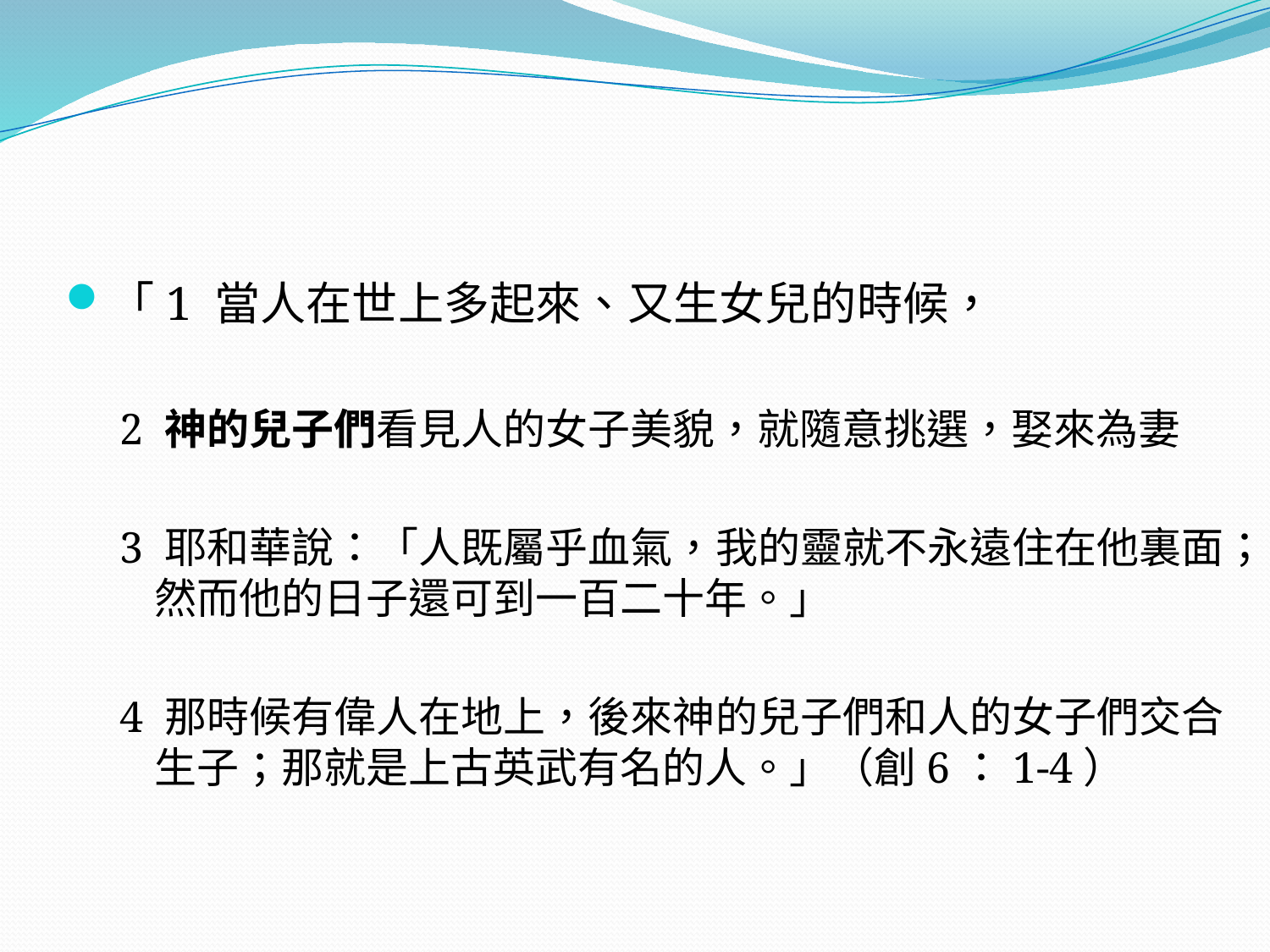

#
「1 當人在世上多起來、又生女兒的時候，

2 神的兒子們看見人的女子美貌，就隨意挑選，娶來為妻

3 耶和華說：「人既屬乎血氣，我的靈就不永遠住在他裏面；然而他的日子還可到一百二十年。」

4 那時候有偉人在地上，後來神的兒子們和人的女子們交合生子；那就是上古英武有名的人。」（創6：1-4）